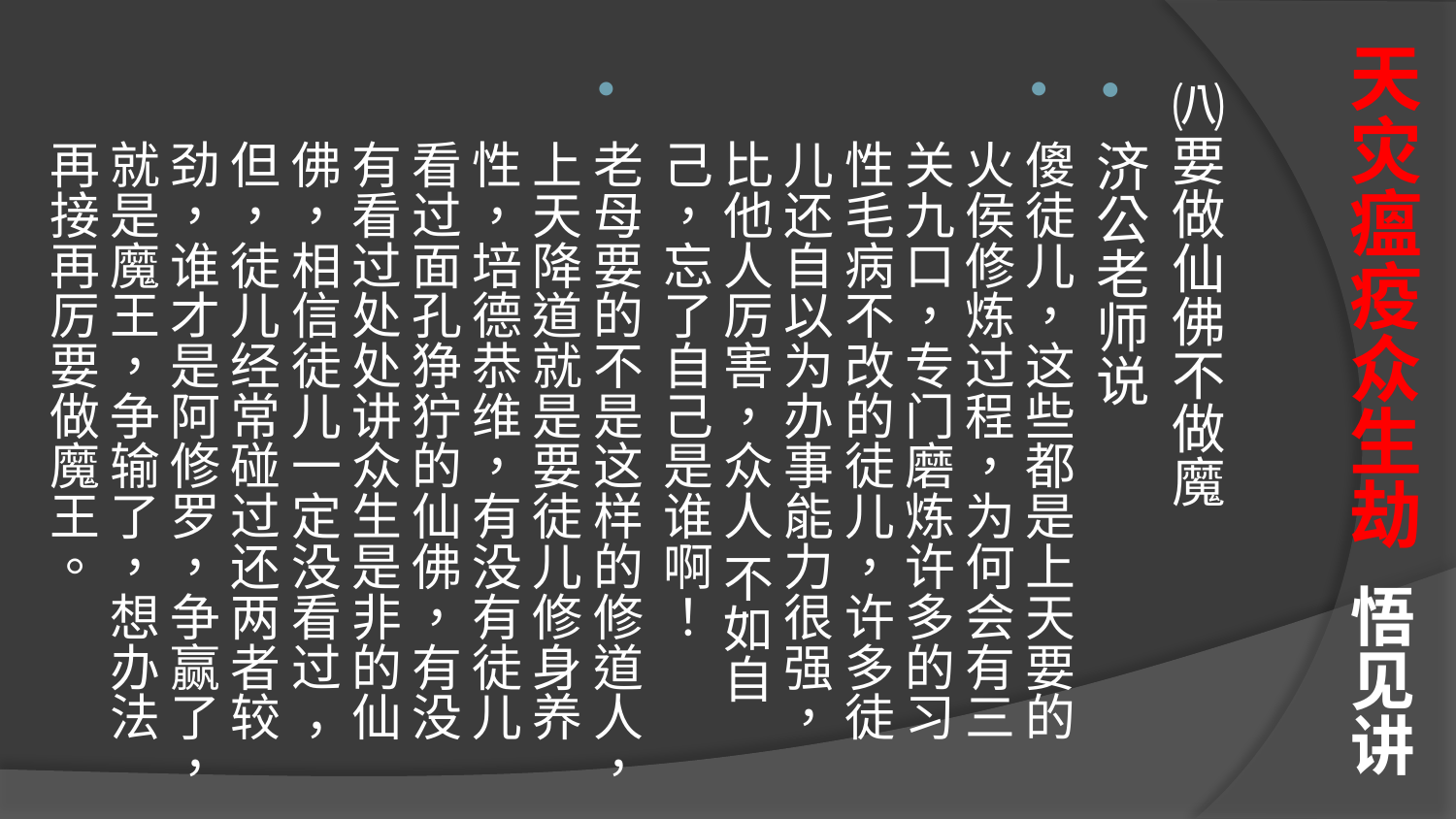

# 天灾瘟疫众生劫  悟见讲
㈧要做仙佛不做魔
济公老师说
傻徒儿，这些都是上天要的火侯修炼过程，为何会有三关九口，专门磨炼许多的习性毛病不改的徒儿，许多徒儿还自以为办事能力很强，比他人厉害，众人 不如自己，忘了自己是谁啊！
老母要的不是这样的修道人，上天降道就是要徒儿修身养性，培德恭维，有没有徒儿看过面孔狰狞的仙佛，有没有看过处处讲众生是非的仙佛，相信徒儿一定没看过 ，但，徒儿经常碰过还两者较劲，谁才是阿修罗，争赢了，就是魔王，争输了，想办法再接再厉要做魔王。